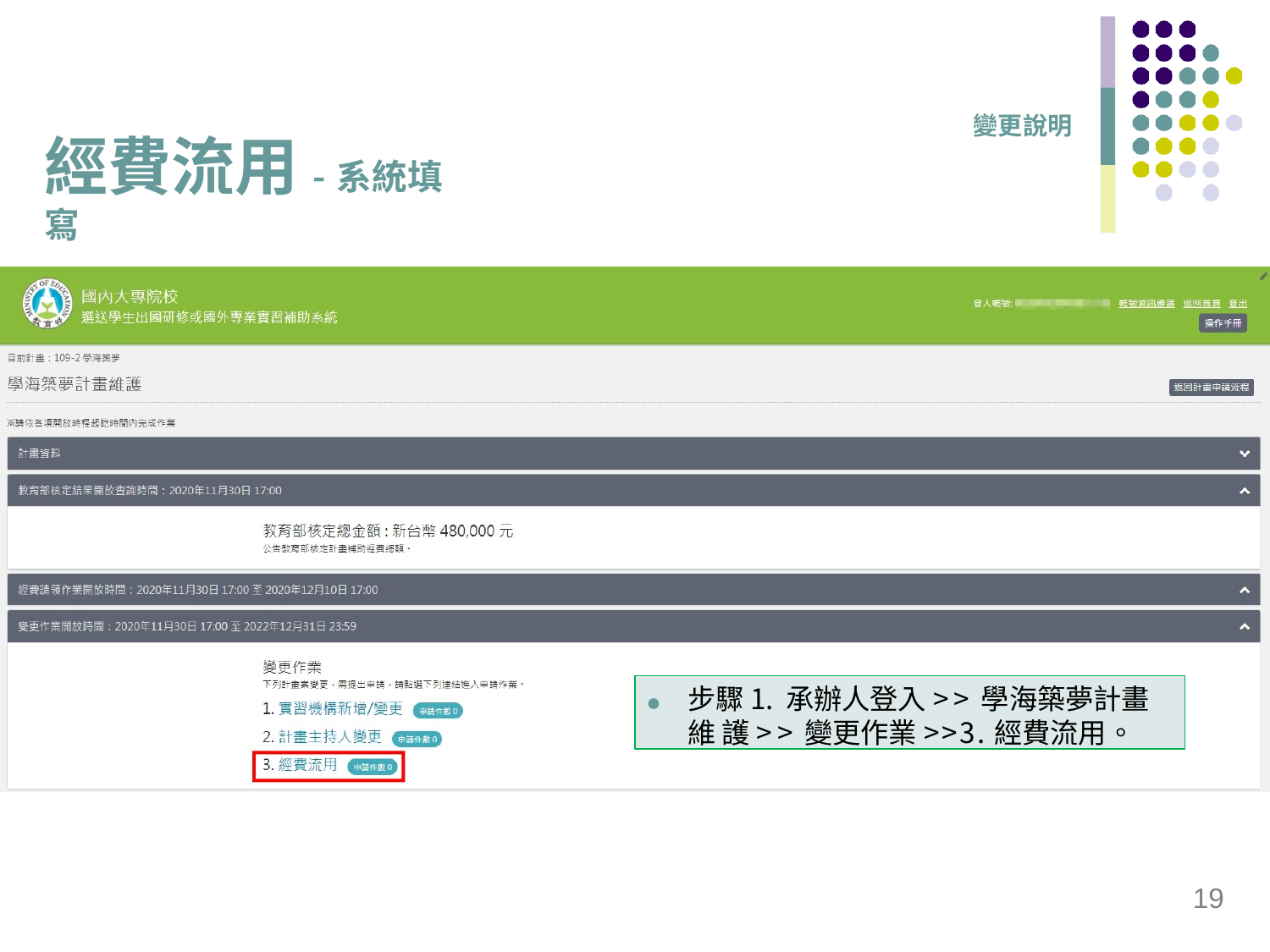

變更說明
# 經費流用-系統填寫

⚫	步驟1. 承辦人登入>>學海築夢計畫維 護>>變更作業>>3.經費流用。
19